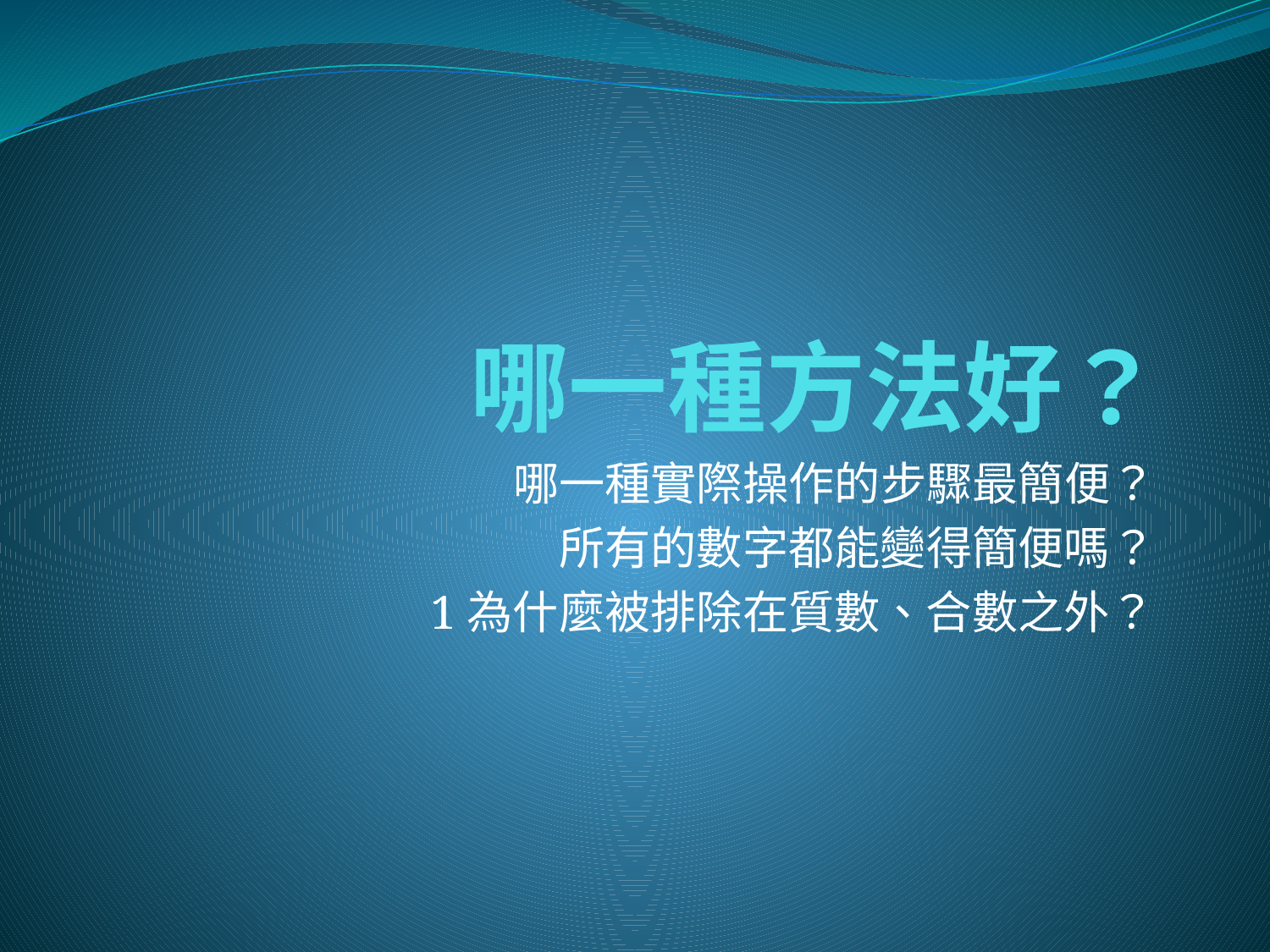

# 哪一種方法好？
哪一種實際操作的步驟最簡便？
所有的數字都能變得簡便嗎？
1為什麼被排除在質數、合數之外？